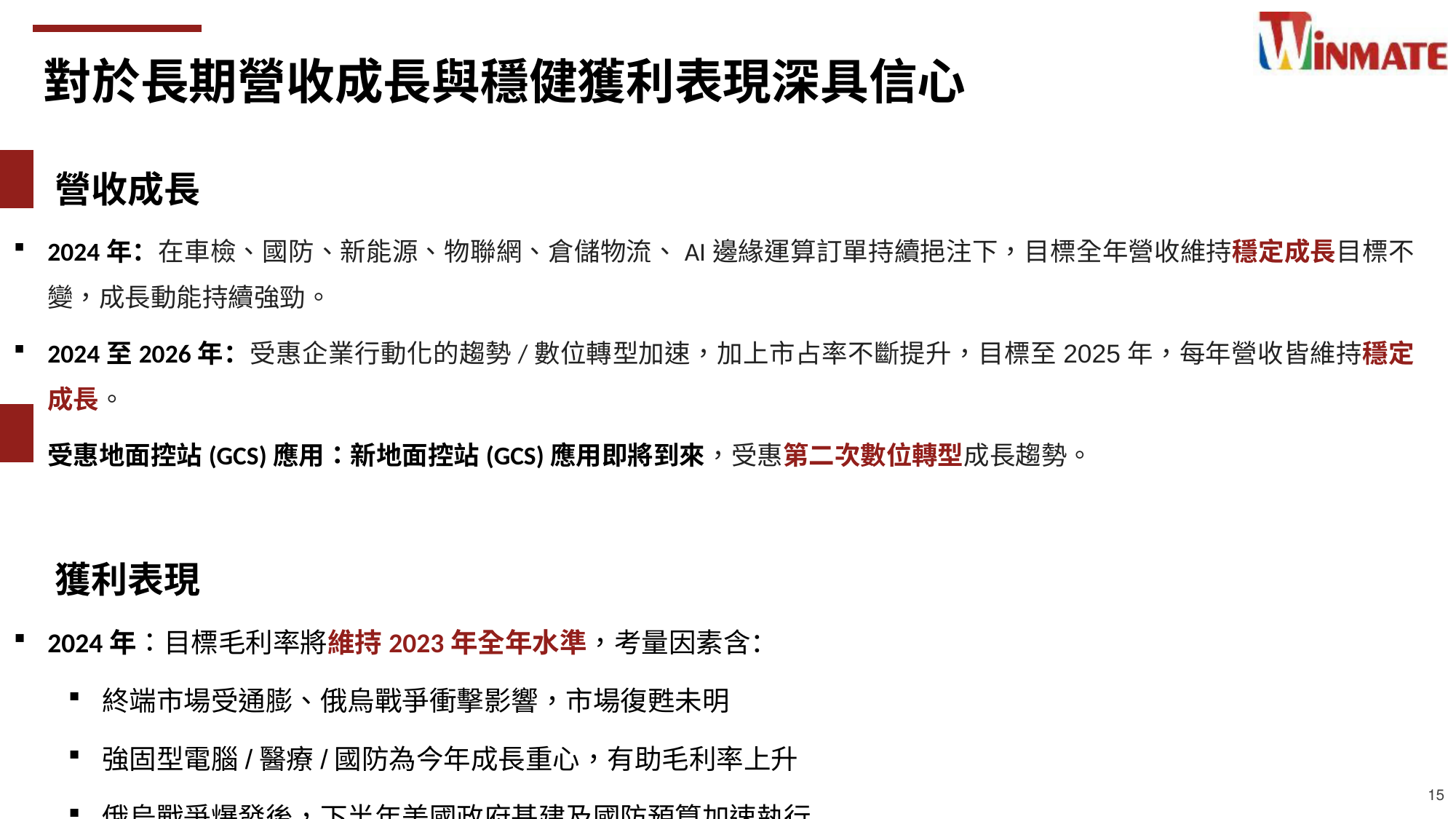

對於長期營收成長與穩健獲利表現深具信心
    營收成長
2024年：在車檢、國防、新能源、物聯網、倉儲物流、AI邊緣運算訂單持續挹注下，目標全年營收維持穩定成長目標不變，成長動能持續強勁。
2024至2026年：受惠企業行動化的趨勢/數位轉型加速，加上市占率不斷提升，目標至2025年，每年營收皆維持穩定成長。
受惠地面控站(GCS)應用：新地面控站(GCS)應用即將到來，受惠第二次數位轉型成長趨勢。

    獲利表現
2024年：目標毛利率將維持2023年全年水準，考量因素含：
終端市場受通膨、俄烏戰爭衝擊影響，市場復甦未明
強固型電腦/醫療/國防為今年成長重心，有助毛利率上升
俄烏戰爭爆發後，下半年美國政府基建及國防預算加速執行

15